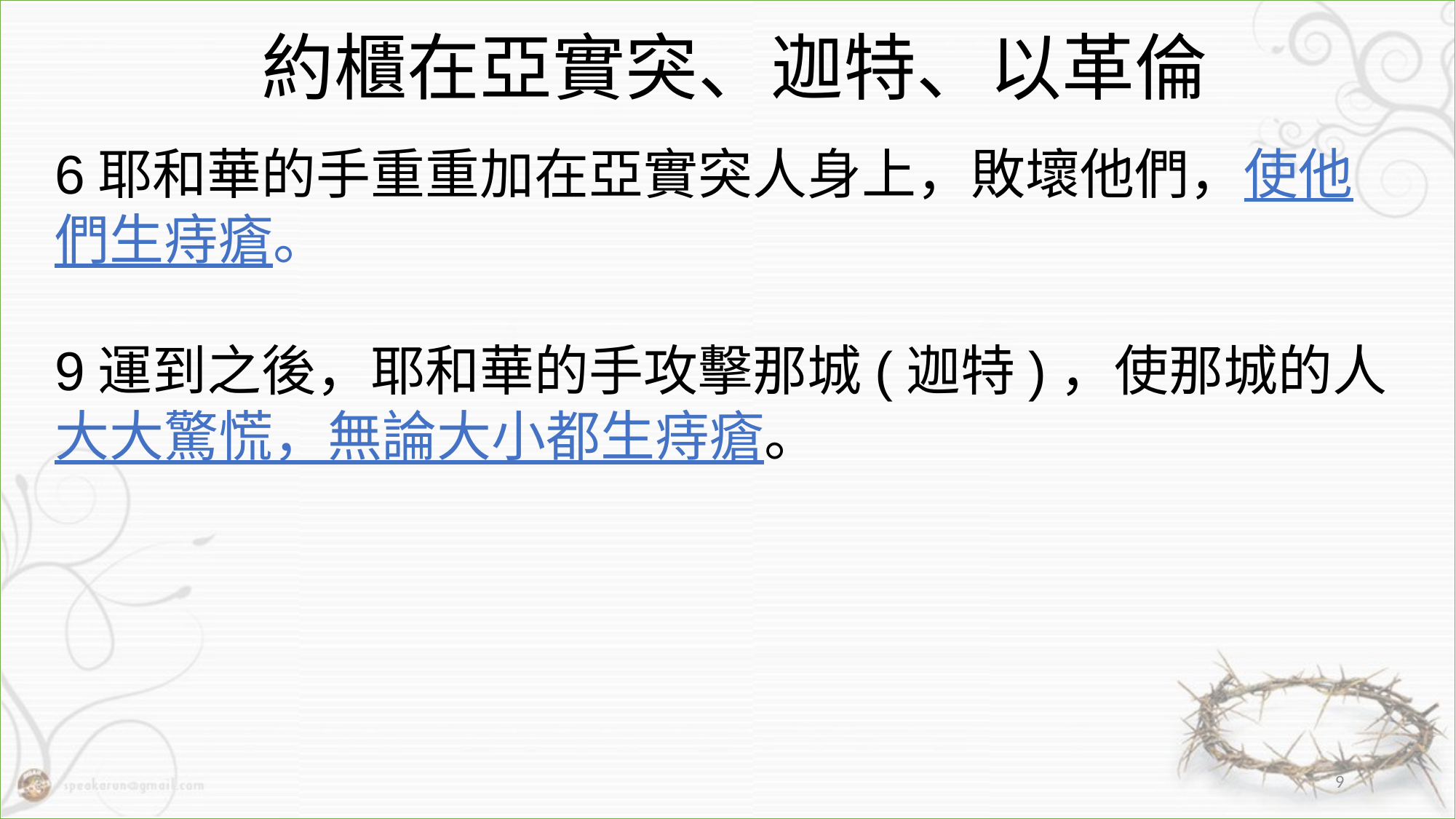

約櫃在亞實突、迦特、以革倫
6耶和華的手重重加在亞實突人身上，敗壞他們，使他們生痔瘡。

9運到之後，耶和華的手攻擊那城(迦特)，使那城的人大大驚慌，無論大小都生痔瘡。

9